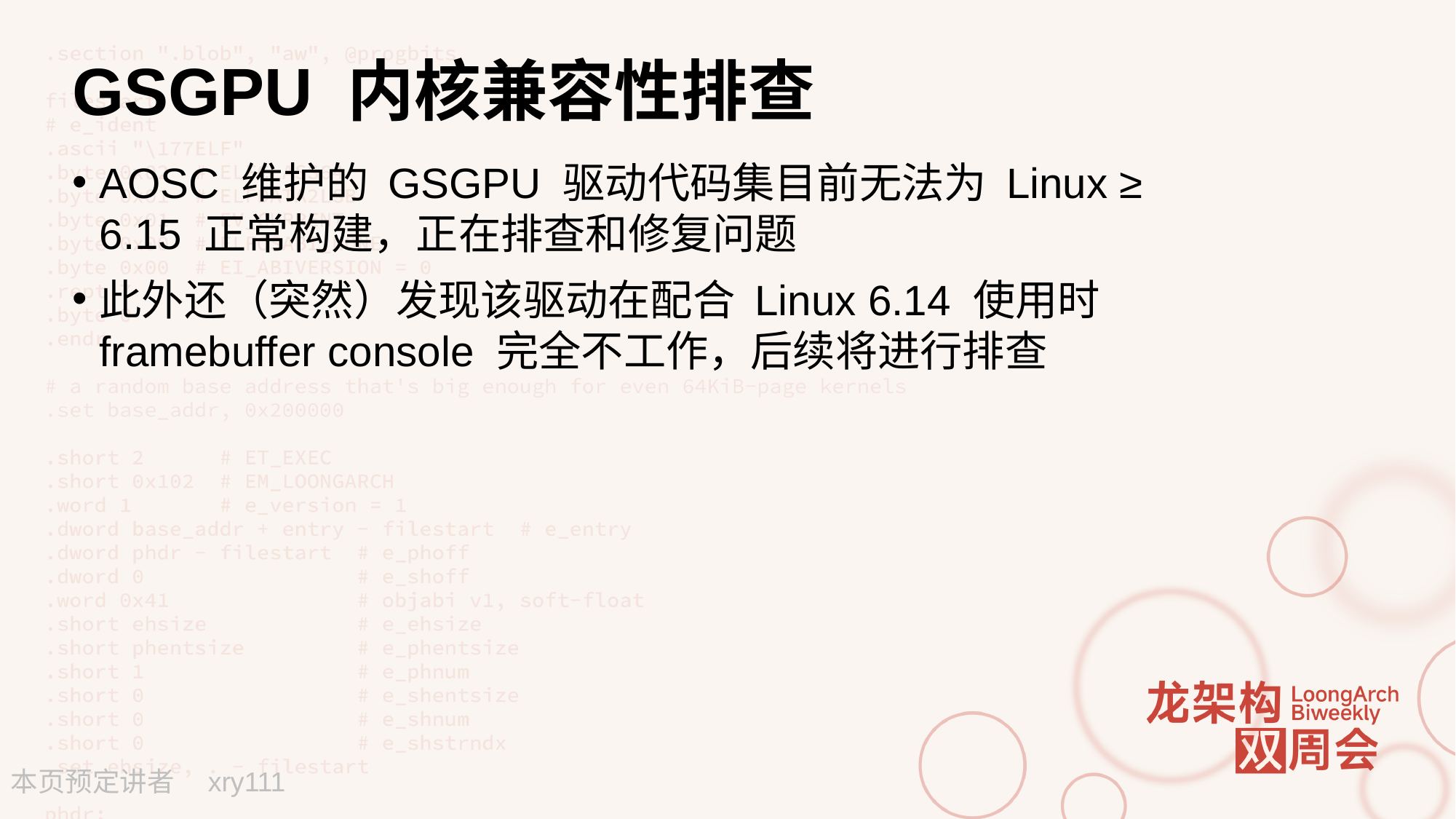

# GSGPU 内核兼容性排查
AOSC 维护的 GSGPU 驱动代码集目前无法为 Linux ≥ 6.15 正常构建，正在排查和修复问题
此外还（突然）发现该驱动在配合 Linux 6.14 使用时 framebuffer console 完全不工作，后续将进行排查
xry111